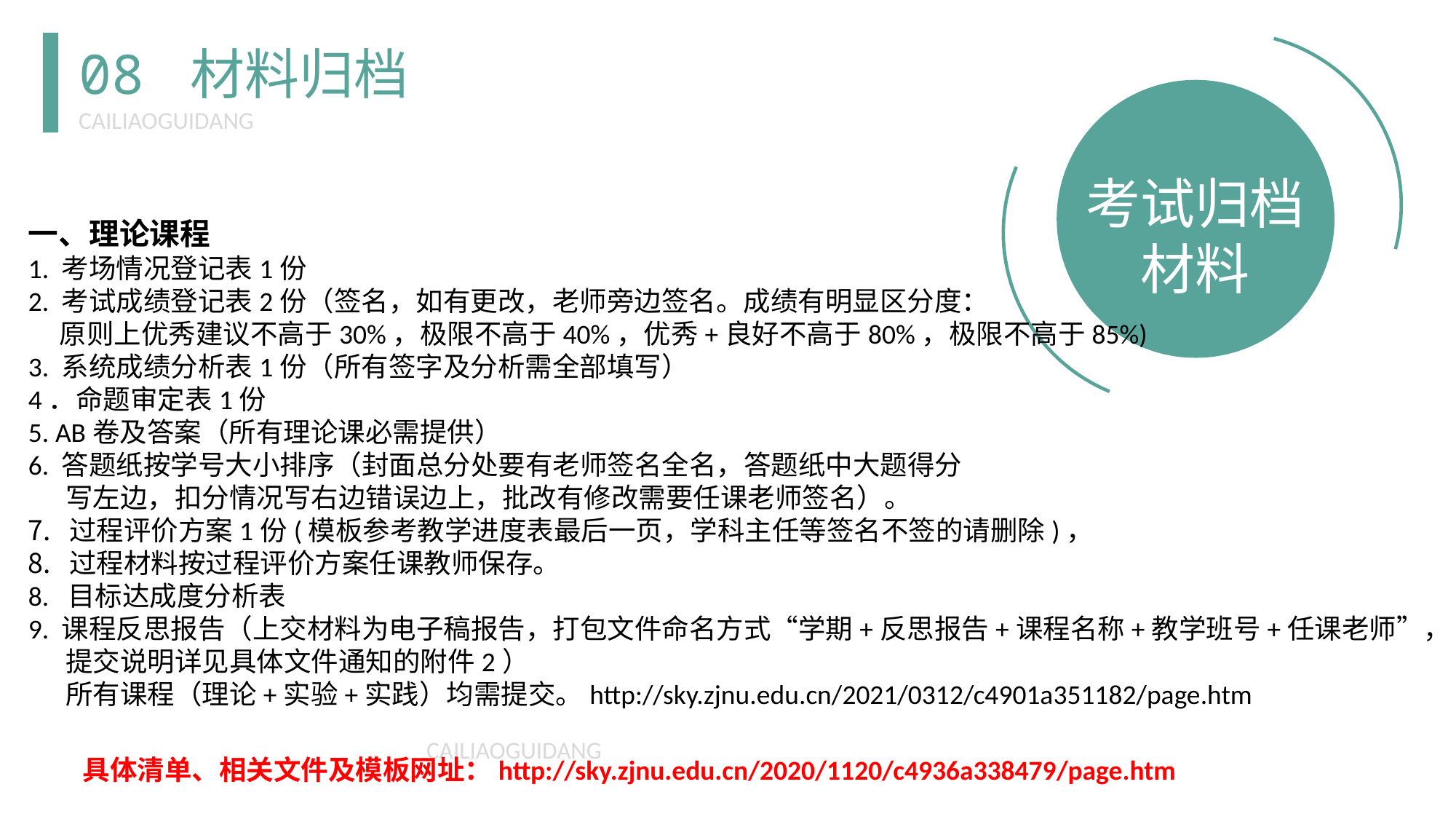

考试归档材料

08 材料归档

CAILIAOGUIDANG
一、理论课程
1. 考场情况登记表1份
2. 考试成绩登记表2份（签名，如有更改，老师旁边签名。成绩有明显区分度：
    原则上优秀建议不高于30%，极限不高于40%，优秀+良好不高于80%，极限不高于85%)
3. 系统成绩分析表1份（所有签字及分析需全部填写）
4．命题审定表1份
5. AB卷及答案（所有理论课必需提供）
6. 答题纸按学号大小排序（封面总分处要有老师签名全名，答题纸中大题得分
     写左边，扣分情况写右边错误边上，批改有修改需要任课老师签名）。
过程评价方案1份(模板参考教学进度表最后一页，学科主任等签名不签的请删除)，
过程材料按过程评价方案任课教师保存。
8.  目标达成度分析表
9. 课程反思报告（上交材料为电子稿报告，打包文件命名方式“学期+反思报告+课程名称+教学班号+任课老师”，
     提交说明详见具体文件通知的附件2）
     所有课程（理论+实验+实践）均需提交。http://sky.zjnu.edu.cn/2021/0312/c4901a351182/page.htm
CAILIAOGUIDANG
具体清单、相关文件及模板网址：http://sky.zjnu.edu.cn/2020/1120/c4936a338479/page.htm